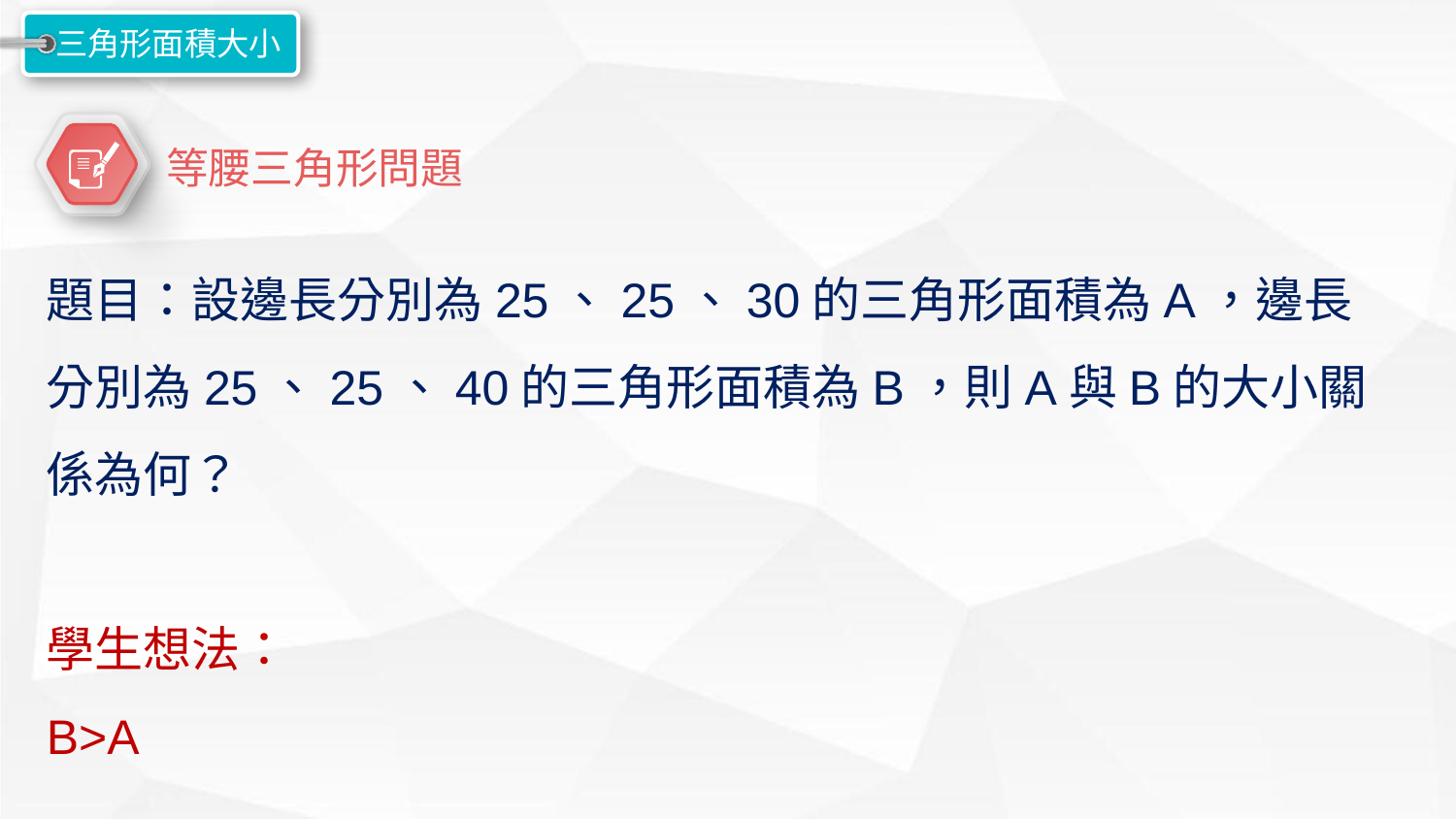

三角形面積大小

等腰三角形問題

題目：設邊長分別為25、25、30的三角形面積為A，邊長分別為25、25、40的三角形面積為B，則A與B的大小關係為何？

學生想法：
B>A